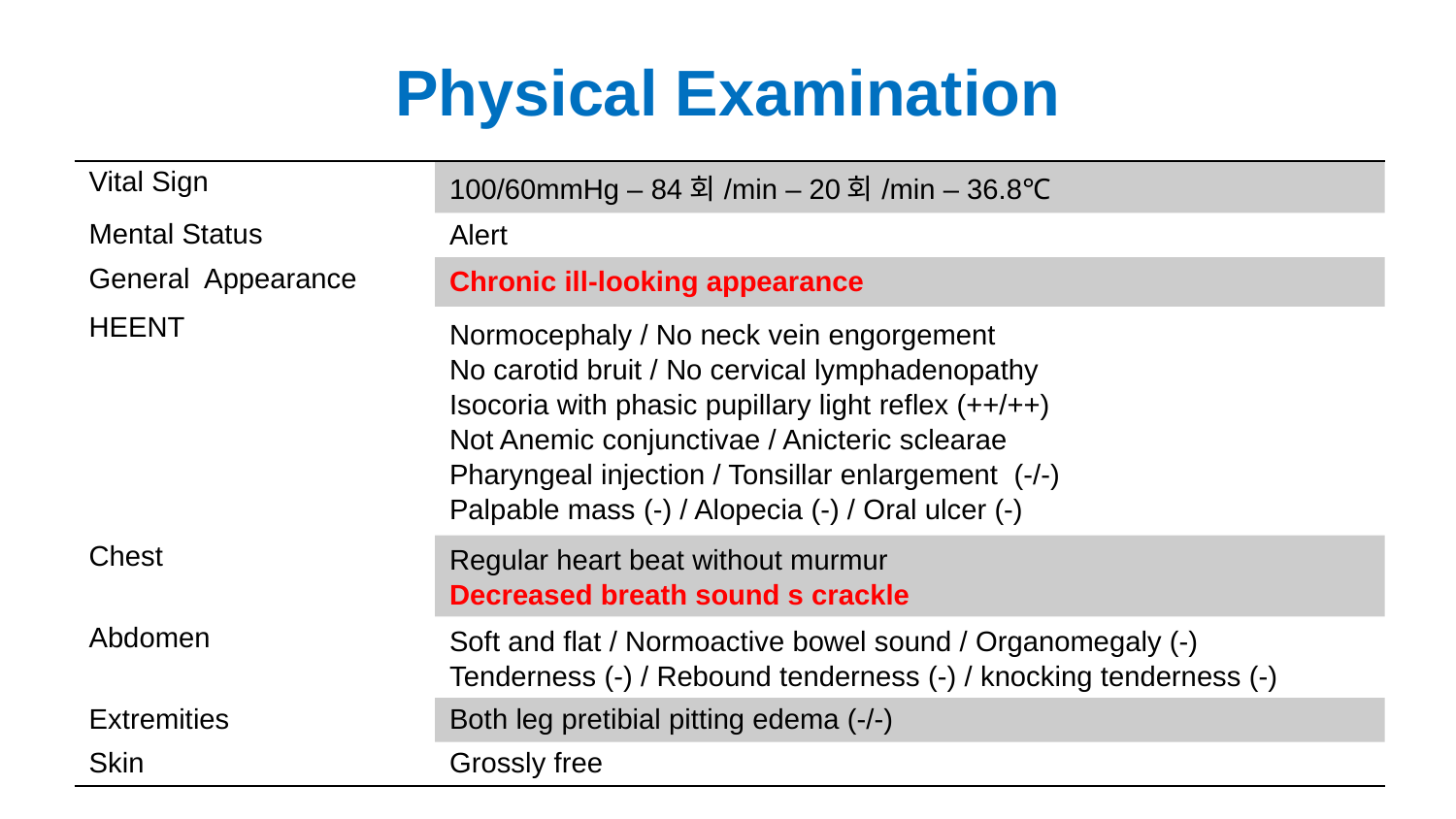

# Physical Examination
| Vital Sign | 100/60mmHg – 84회/min – 20회/min – 36.8℃ |
| --- | --- |
| Mental Status | Alert |
| General Appearance | Chronic ill-looking appearance |
| HEENT | Normocephaly / No neck vein engorgement No carotid bruit / No cervical lymphadenopathy Isocoria with phasic pupillary light reflex (++/++) Not Anemic conjunctivae / Anicteric sclearae Pharyngeal injection / Tonsillar enlargement (-/-) Palpable mass (-) / Alopecia (-) / Oral ulcer (-) |
| Chest | Regular heart beat without murmur Decreased breath sound s crackle |
| Abdomen | Soft and flat / Normoactive bowel sound / Organomegaly (-) Tenderness (-) / Rebound tenderness (-) / knocking tenderness (-) |
| Extremities | Both leg pretibial pitting edema (-/-) |
| Skin | Grossly free |